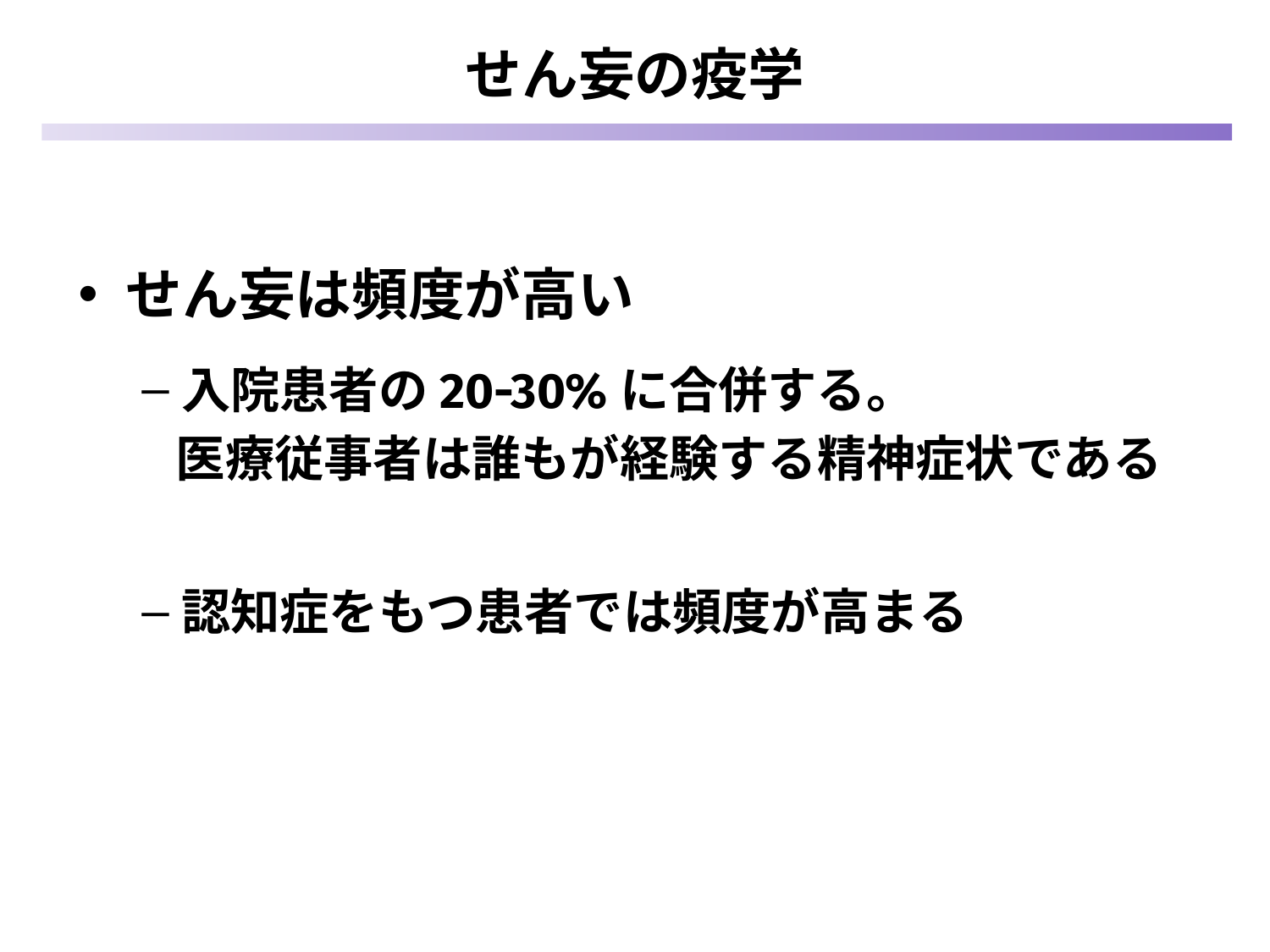

# せん妄の疫学

せん妄は頻度が高い
入院患者の20-30%に合併する。
  医療従事者は誰もが経験する精神症状である

認知症をもつ患者では頻度が高まる